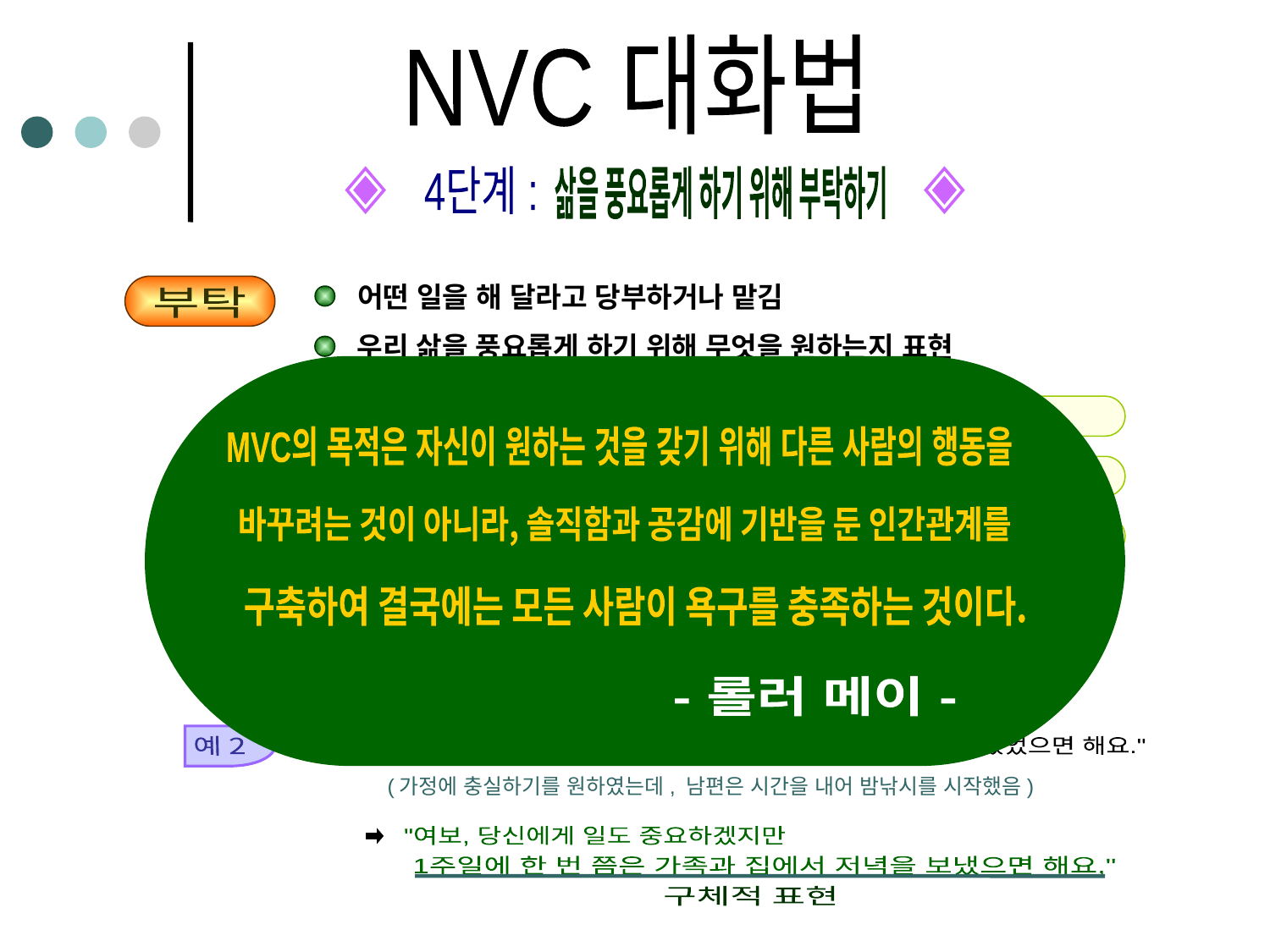

NVC 대화법
◈                                    ◈
4단계 :
삶을 풍요롭게 하기 위해 부탁하기

부탁
어떤 일을 해 달라고 당부하거나 맡김

우리 삶을 풍요롭게 하기 위해 무엇을 원하는지 표현

MVC의 목적은 자신이 원하는 것을 갖기 위해 다른 사람의 행동을
바꾸려는 것이 아니라, 솔직함과 공감에 기반을 둔 인간관계를
구축하여 결국에는 모든 사람이 욕구를 충족하는 것이다.
- 롤러 메이 -
 우리가 원하지 않는 것(부정)보다 우리가 원하는 것(긍정)을 부탁한다.

 모호한 표현이 아닌 명확하고 구체적 행동을 가리키는 언어를 사용하여 부탁한다.

 말하는 사람의 느낌과 욕구를 표현하지 않은 부탁은 강요나 명령처럼 들릴 수 있다.

예 1
"직장에서는 가급적 개인적인 일들은 하지 말아주시면 좋겠습니다."

"직장에서는 좀 더 업무에 집중해 주시면 좋겠습니다."

긍정적 표현

예 2
"여보, 당신 너무 일에만 매달리지 말고 여유 시간도 좀 가질수 있었으면 해요."
(가정에 충실하기를 원하였는데, 남편은 시간을 내어 밤낚시를 시작했음)

"여보, 당신에게 일도 중요하겠지만
1주일에 한 번 쯤은 가족과 집에서 저녁을 보냈으면 해요,"

구체적 표현